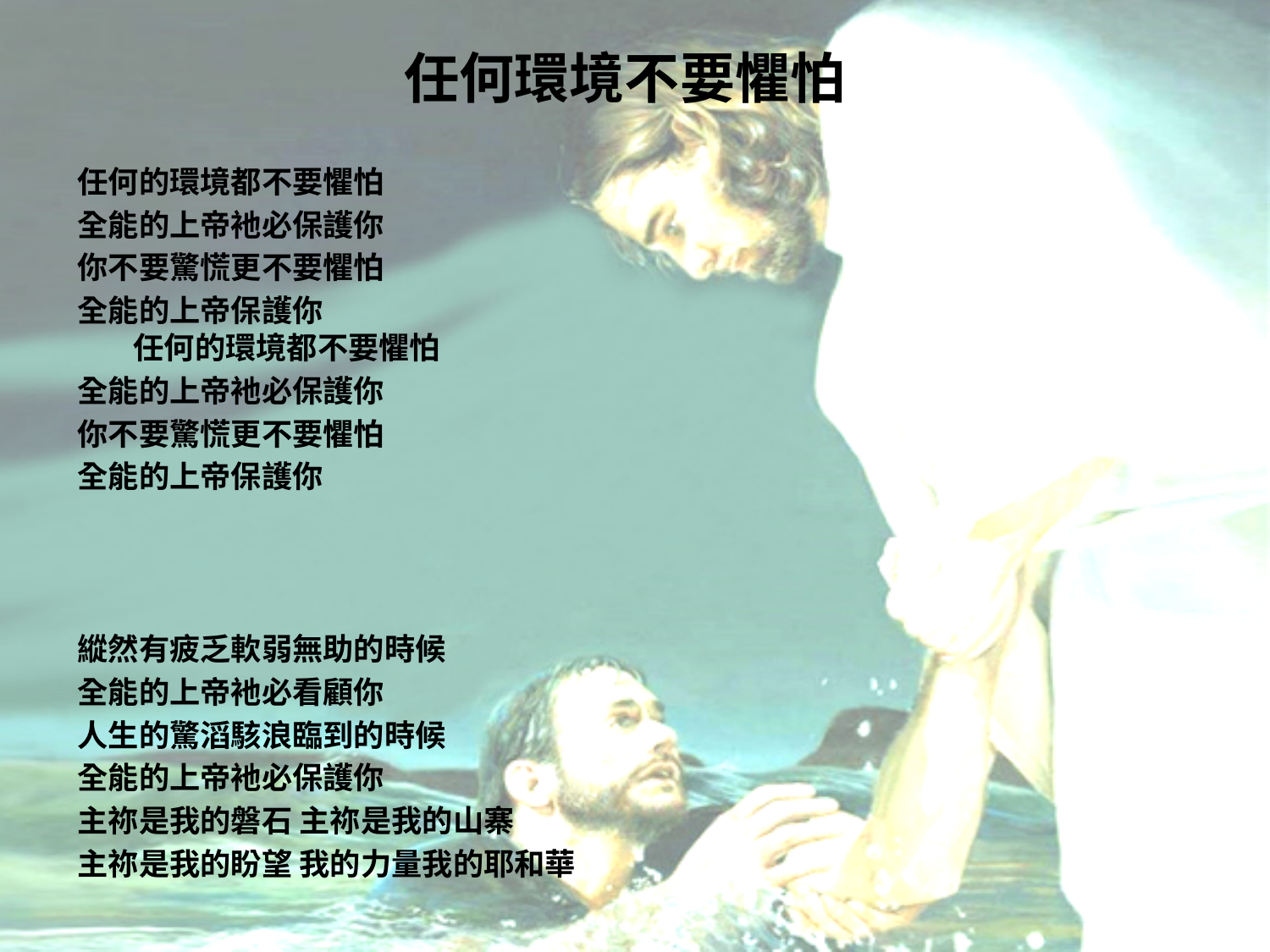

# 任何環境不要懼怕
任何的環境都不要懼怕
全能的上帝衪必保護你
你不要驚慌更不要懼怕
全能的上帝保護你                                              任何的環境都不要懼怕
全能的上帝衪必保護你
你不要驚慌更不要懼怕
全能的上帝保護你

縱然有疲乏軟弱無助的時候
全能的上帝衪必看顧你
人生的驚滔駭浪臨到的時候
全能的上帝衪必保護你
主祢是我的磐石 主祢是我的山寨
主祢是我的盼望 我的力量我的耶和華